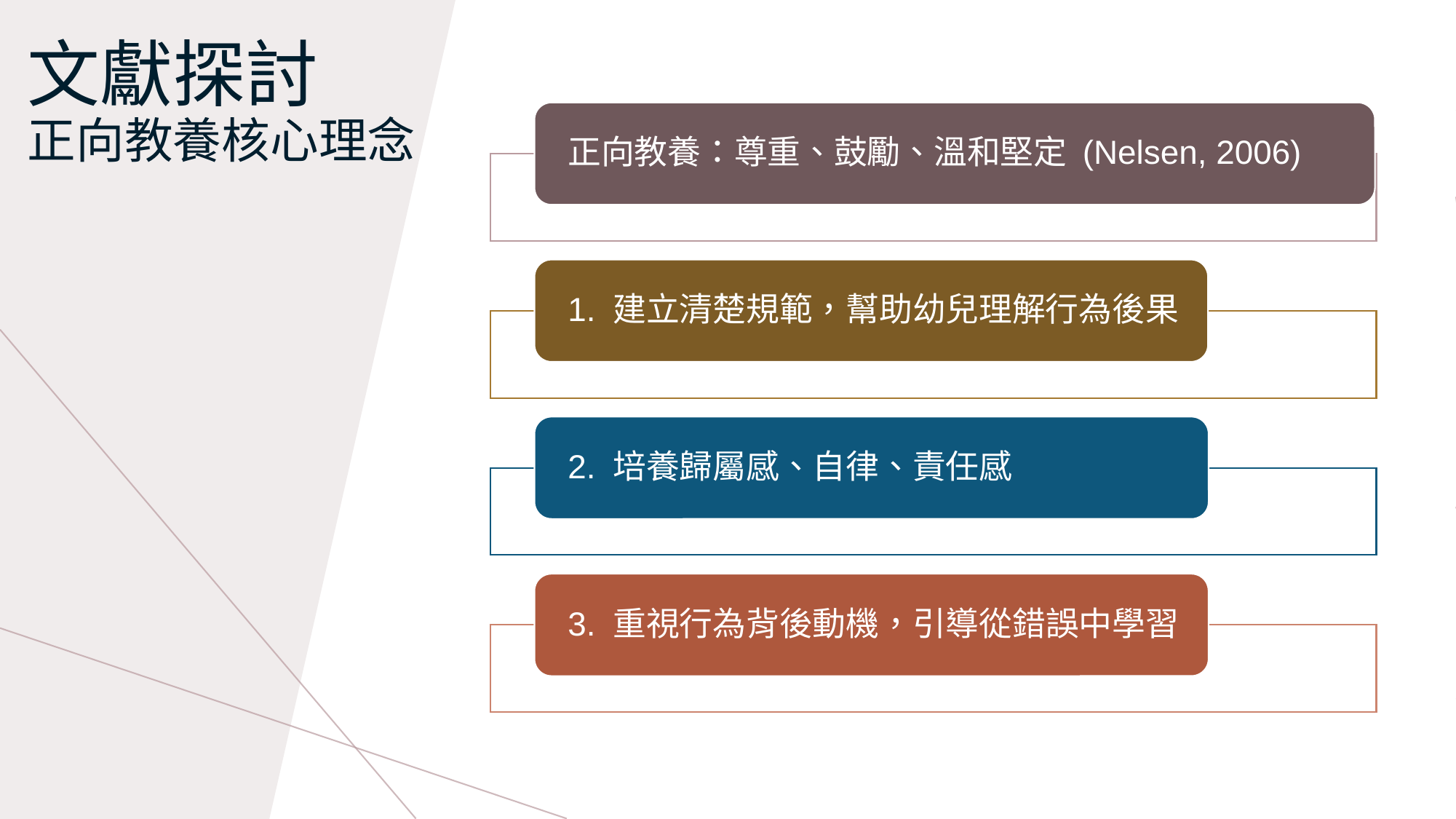

# 文獻探討 正向教養核心理念
正向教養：尊重、鼓勵、溫和堅定 (Nelsen, 2006)
1. 建立清楚規範，幫助幼兒理解行為後果
2. 培養歸屬感、自律、責任感
3. 重視行為背後動機，引導從錯誤中學習